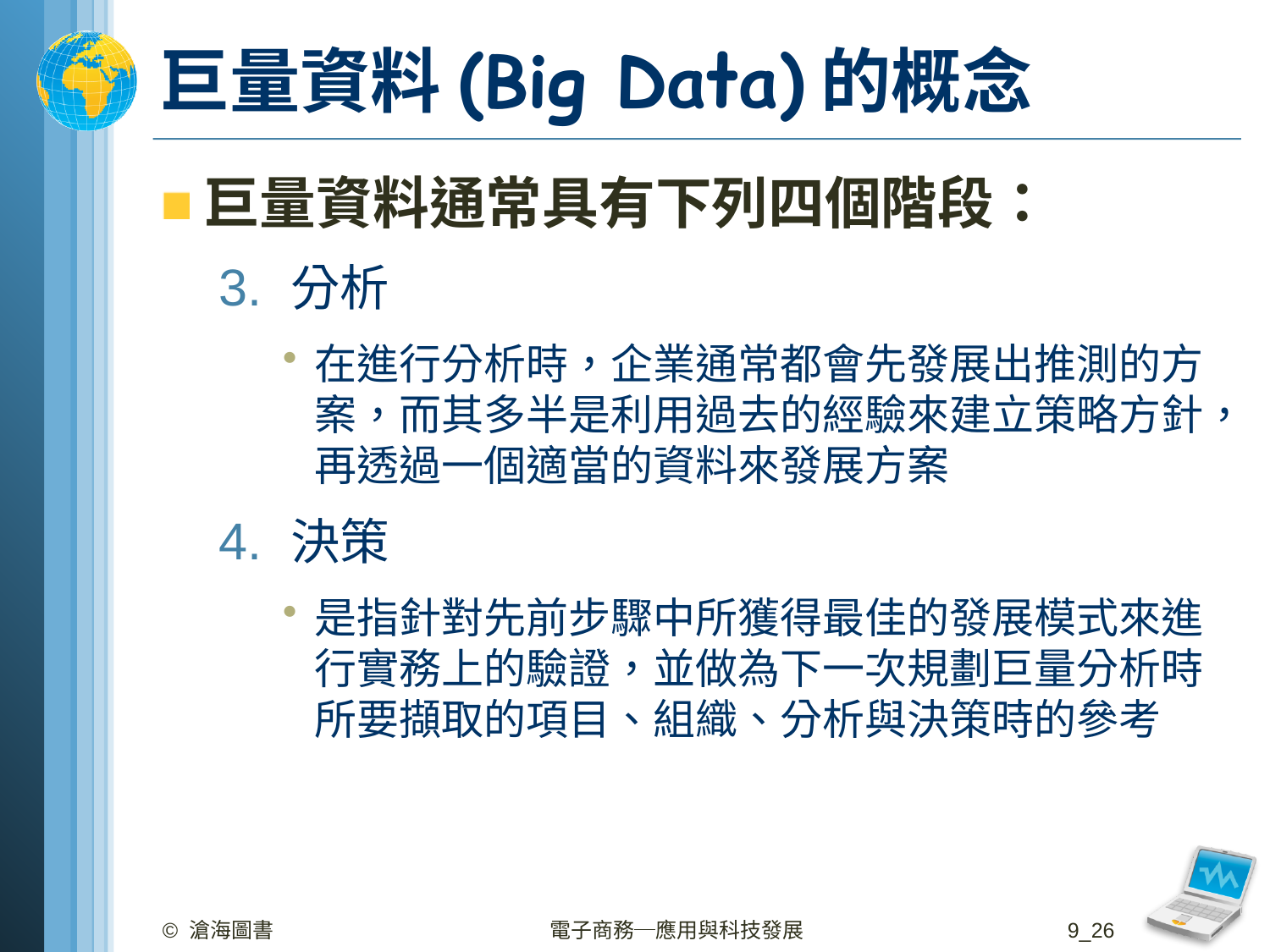

# 巨量資料(Big Data)的概念
巨量資料通常具有下列四個階段：
分析
在進行分析時，企業通常都會先發展出推測的方案，而其多半是利用過去的經驗來建立策略方針，再透過一個適當的資料來發展方案
決策
是指針對先前步驟中所獲得最佳的發展模式來進行實務上的驗證，並做為下一次規劃巨量分析時所要擷取的項目、組織、分析與決策時的參考
© 滄海圖書
電子商務─應用與科技發展
9_26